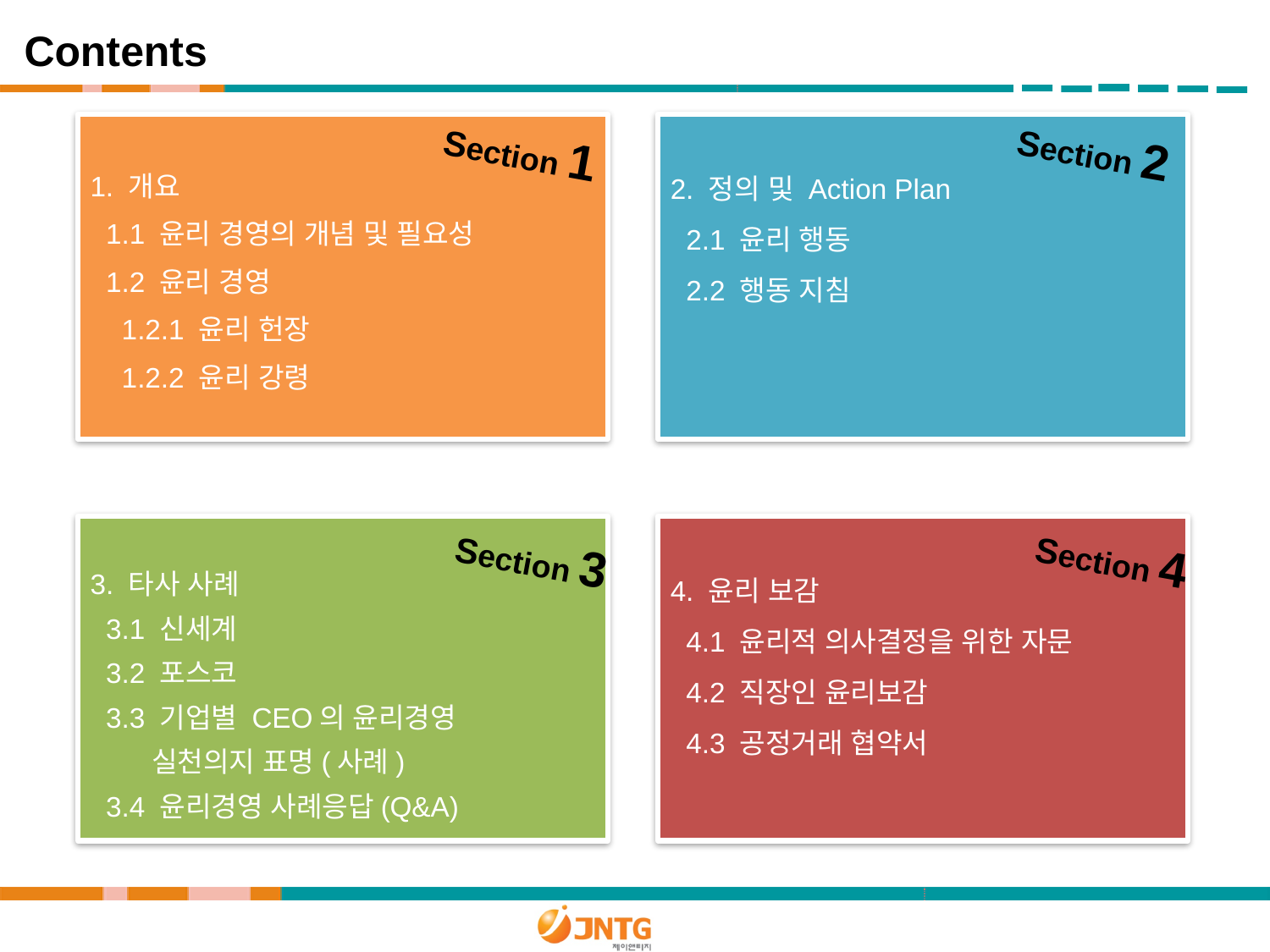

Contents
Section 2
Section 1

1. 개요
  1.1 윤리 경영의 개념 및 필요성
  1.2 윤리 경영
    1.2.1 윤리 헌장
    1.2.2 윤리 강령

2. 정의 및 Action Plan
  2.1 윤리 행동
  2.2 행동 지침

3. 타사 사례
  3.1 신세계
  3.2 포스코
  3.3 기업별 CEO의 윤리경영
       실천의지 표명(사례)
  3.4 윤리경영 사례응답(Q&A)

4. 윤리 보감
  4.1 윤리적 의사결정을 위한 자문
  4.2 직장인 윤리보감
  4.3 공정거래 협약서
Section 3
Section 4